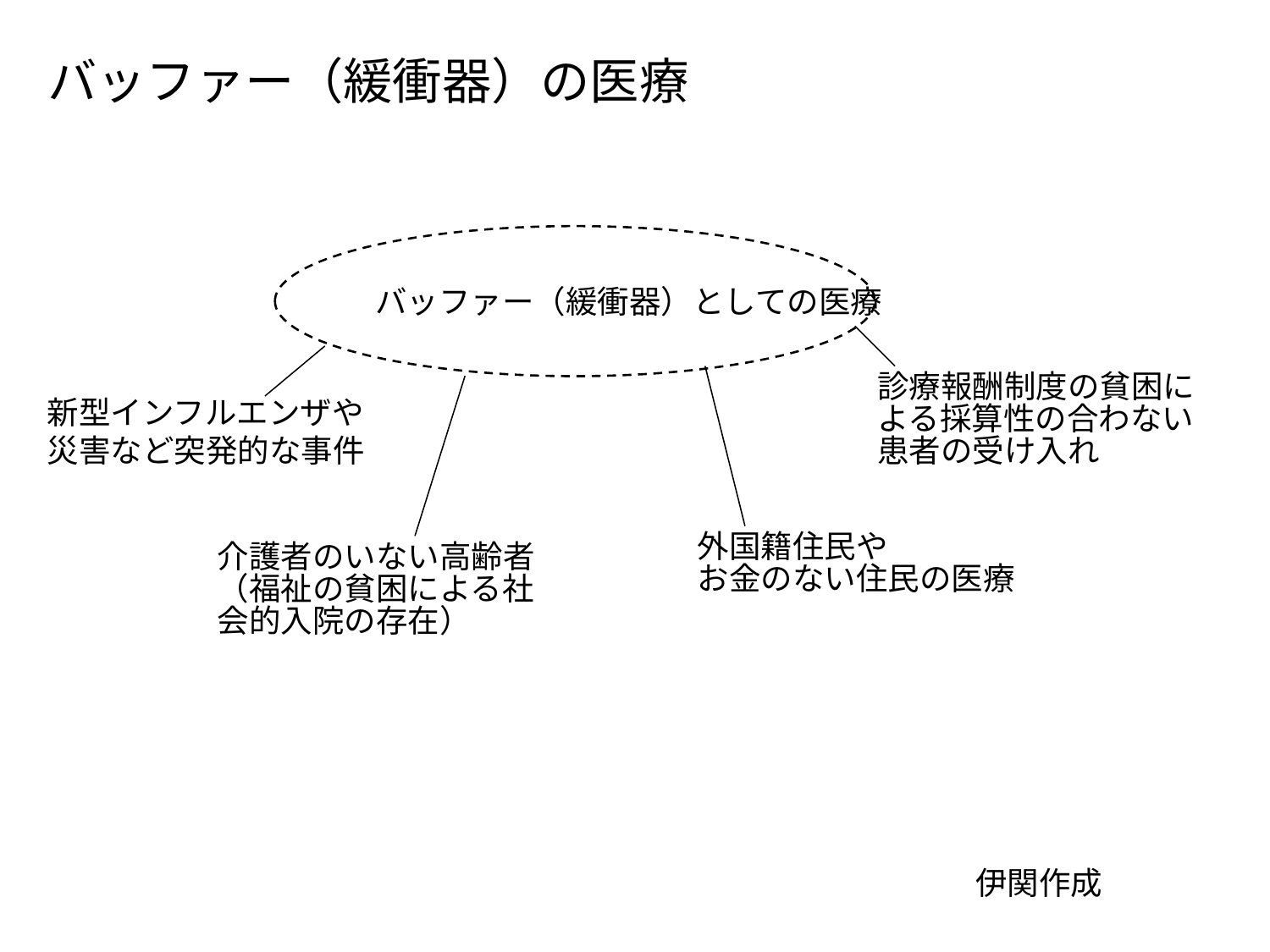

# バッファー（緩衝器）の医療
バッファー（緩衝器）としての医療

診療報酬制度の貧困による採算性の合わない患者の受け入れ

新型インフルエンザや災害など突発的な事件
外国籍住民や
お金のない住民の医療
介護者のいない高齢者
（福祉の貧困による社会的入院の存在）
伊関作成